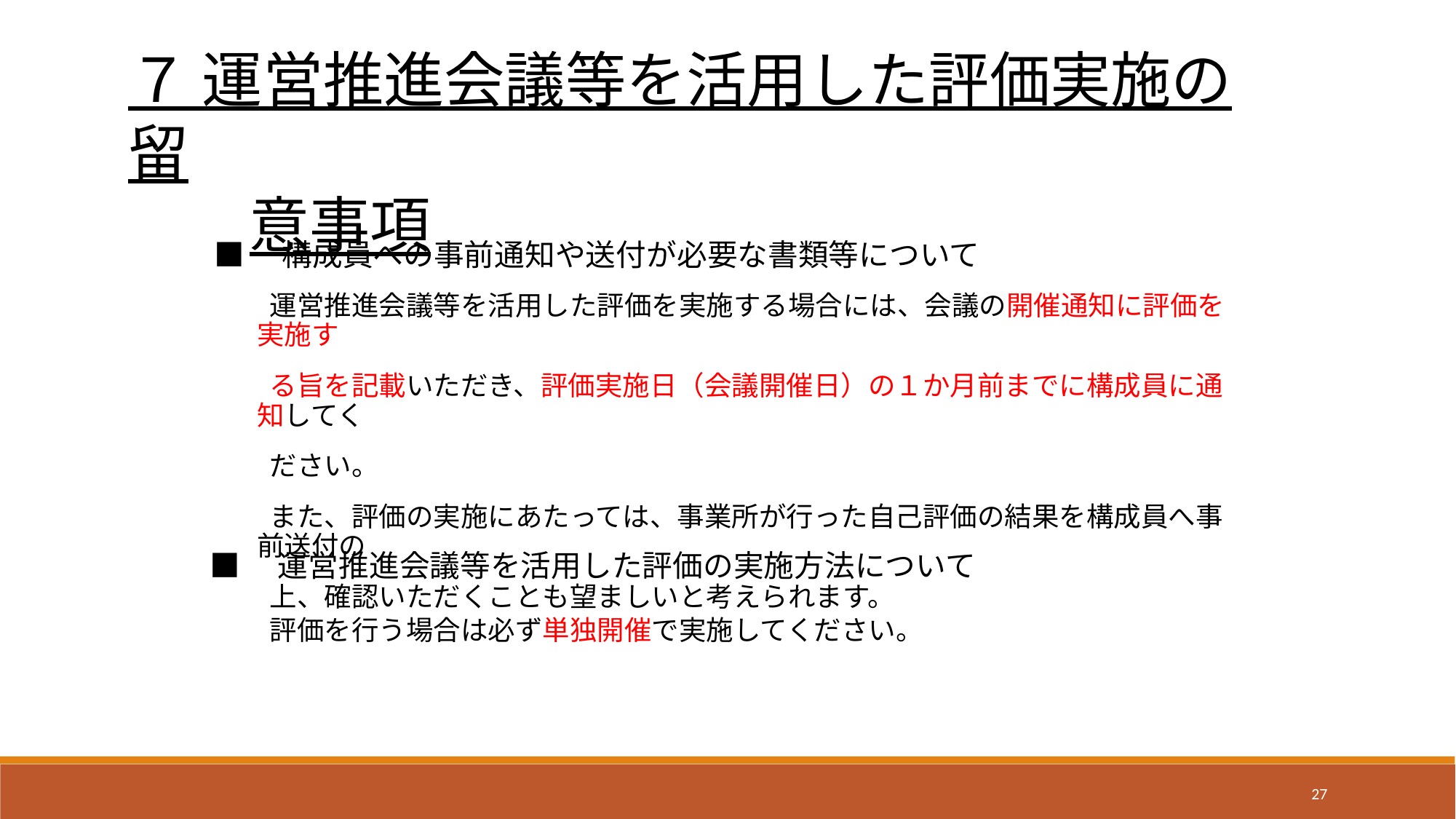

７ 運営推進会議等を活用した評価実施の留
　　意事項
■　構成員への事前通知や送付が必要な書類等について
 運営推進会議等を活用した評価を実施する場合には、会議の開催通知に評価を実施す
 る旨を記載いただき、評価実施日（会議開催日）の１か月前までに構成員に通知してく
 ださい。
 また、評価の実施にあたっては、事業所が行った自己評価の結果を構成員へ事前送付の
 上、確認いただくことも望ましいと考えられます。
■　運営推進会議等を活用した評価の実施方法について
 評価を行う場合は必ず単独開催で実施してください。
27